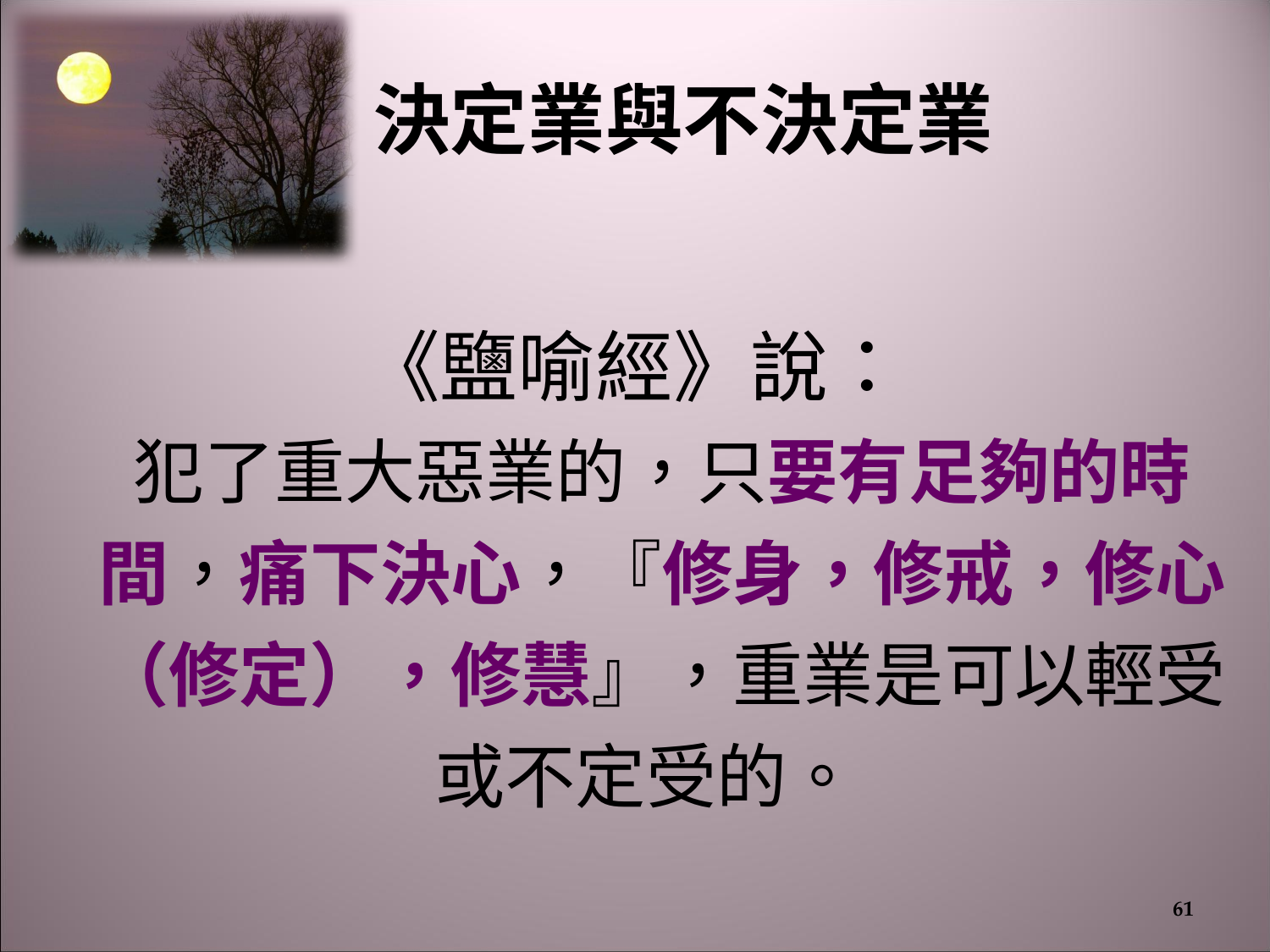

# 決定業與不決定業
《鹽喻經》說：
犯了重大惡業的，只要有足夠的時間，痛下決心，『修身，修戒，修心（修定），修慧』，重業是可以輕受或不定受的。
61